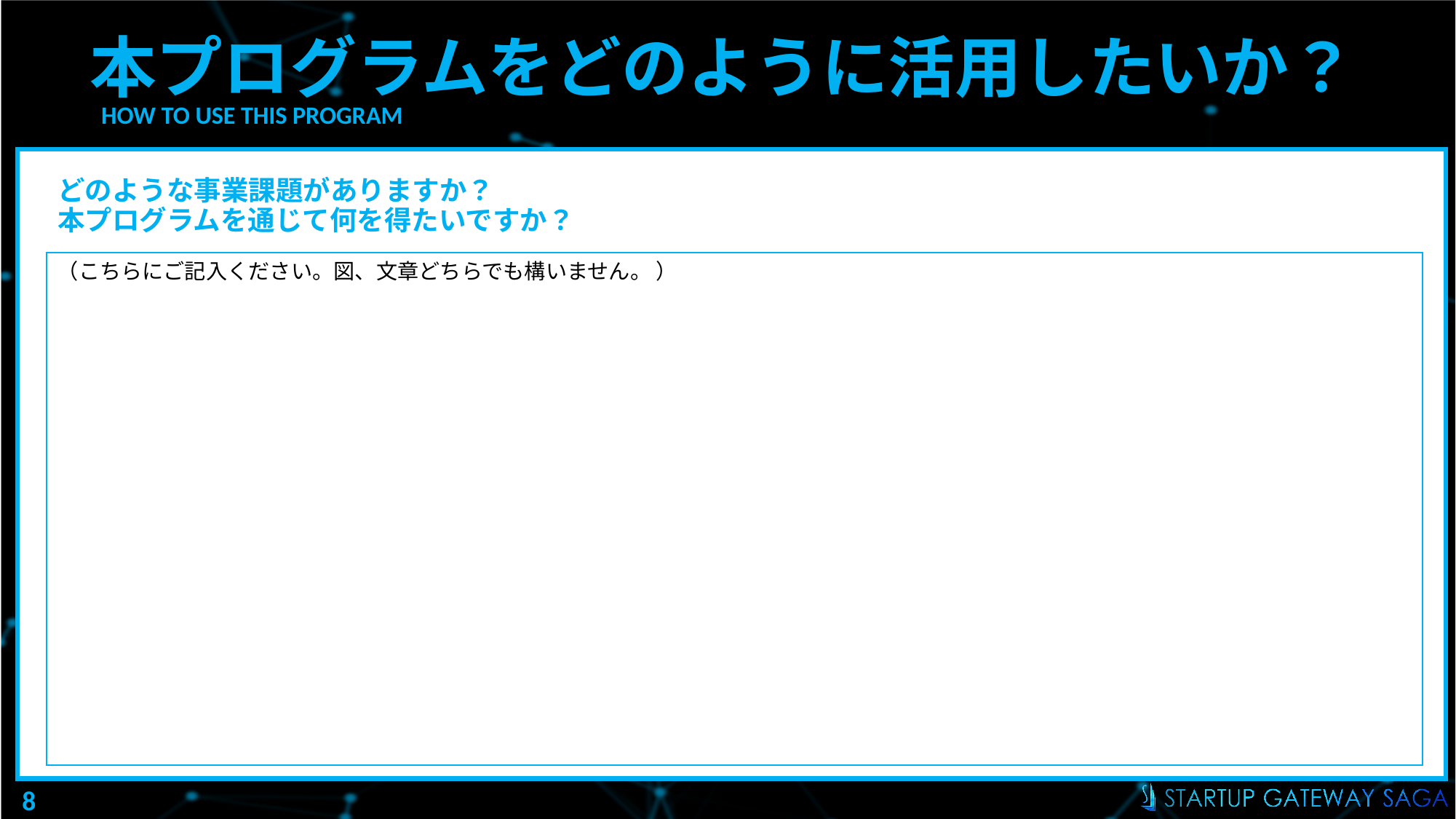

# 本プログラムをどのように活用したいか？
HOW TO USE THIS PROGRAM

どのような事業課題がありますか？
本プログラムを通じて何を得たいですか？
（こちらにご記入ください。図、文章どちらでも構いません。 ）

図、文章は問いません。
8